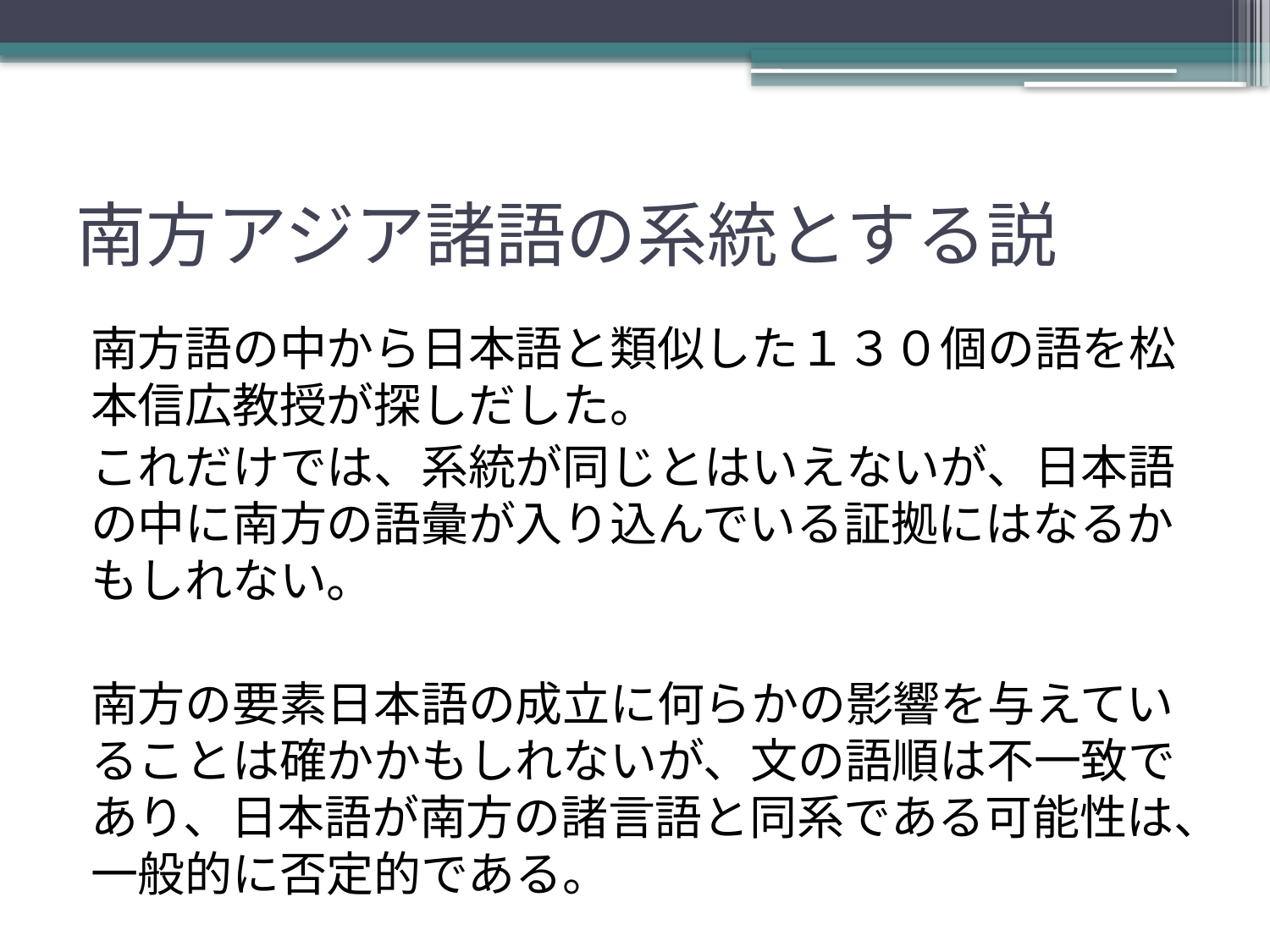

# 南方アジア諸語の系統とする説
南方語の中から日本語と類似した１３０個の語を松本信広教授が探しだした。
これだけでは、系統が同じとはいえないが、日本語の中に南方の語彙が入り込んでいる証拠にはなるかもしれない。

南方の要素日本語の成立に何らかの影響を与えていることは確かかもしれないが、文の語順は不一致であり、日本語が南方の諸言語と同系である可能性は、一般的に否定的である。